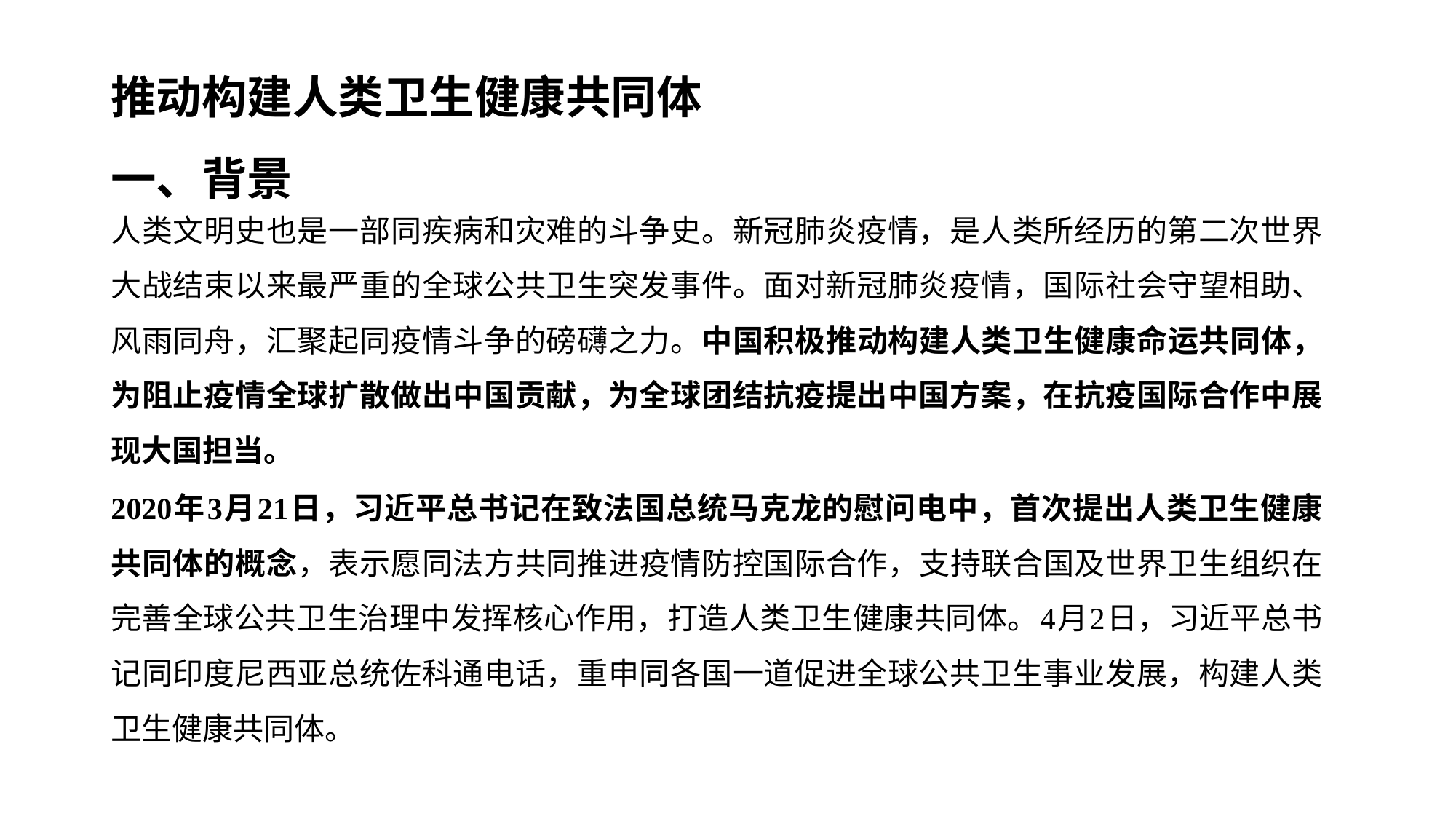

# 推动构建人类卫生健康共同体 一、背景
人类文明史也是一部同疾病和灾难的斗争史。新冠肺炎疫情，是人类所经历的第二次世界大战结束以来最严重的全球公共卫生突发事件。面对新冠肺炎疫情，国际社会守望相助、风雨同舟，汇聚起同疫情斗争的磅礴之力。中国积极推动构建人类卫生健康命运共同体，为阻止疫情全球扩散做出中国贡献，为全球团结抗疫提出中国方案，在抗疫国际合作中展现大国担当。
2020年3月21日，习近平总书记在致法国总统马克龙的慰问电中，首次提出人类卫生健康共同体的概念，表示愿同法方共同推进疫情防控国际合作，支持联合国及世界卫生组织在完善全球公共卫生治理中发挥核心作用，打造人类卫生健康共同体。4月2日，习近平总书记同印度尼西亚总统佐科通电话，重申同各国一道促进全球公共卫生事业发展，构建人类卫生健康共同体。